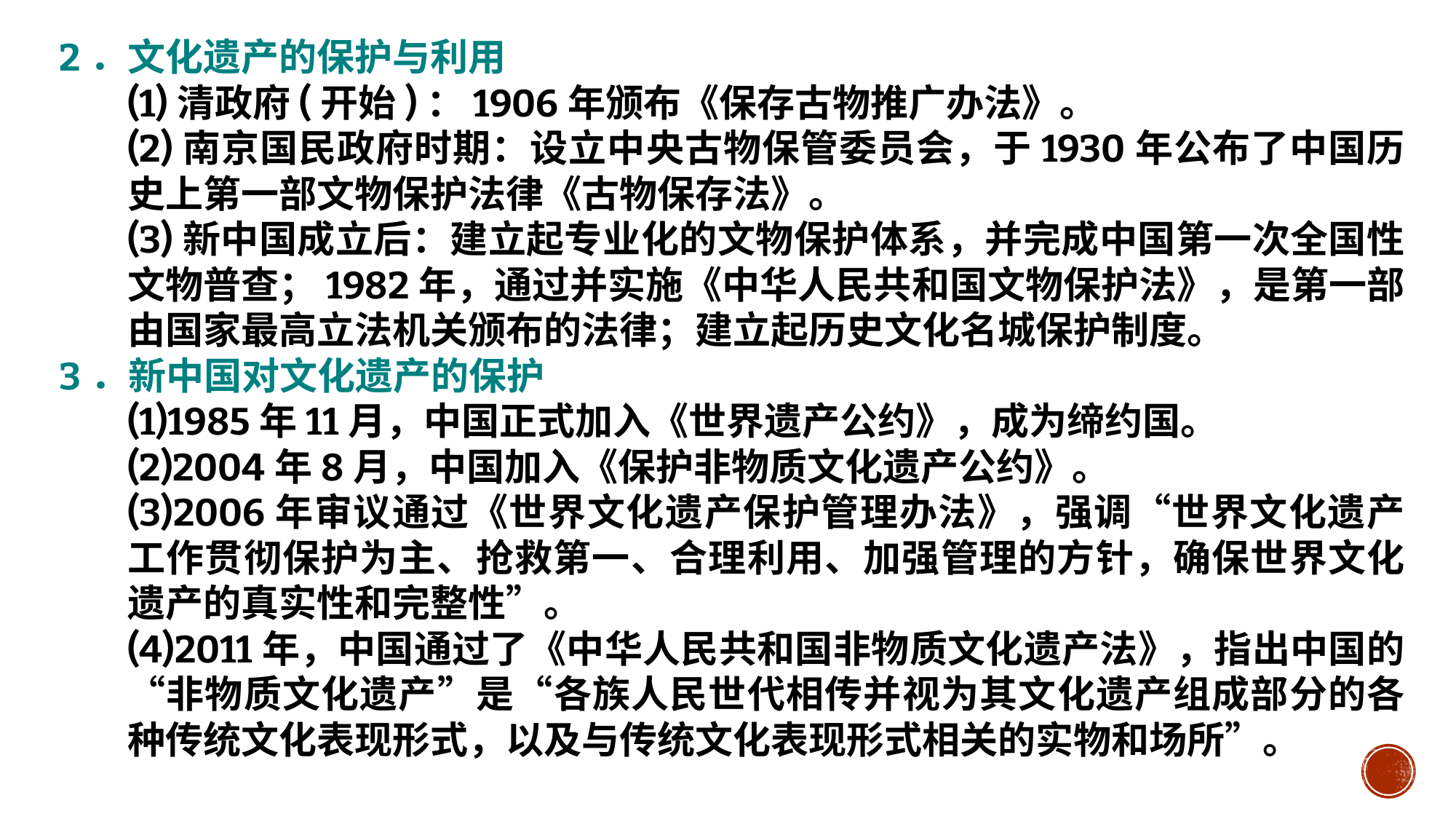

2．文化遗产的保护与利用
(1)清政府(开始)：1906年颁布《保存古物推广办法》。
(2)南京国民政府时期：设立中央古物保管委员会，于1930年公布了中国历史上第一部文物保护法律《古物保存法》。
(3)新中国成立后：建立起专业化的文物保护体系，并完成中国第一次全国性文物普查；1982年，通过并实施《中华人民共和国文物保护法》，是第一部由国家最高立法机关颁布的法律；建立起历史文化名城保护制度。
3．新中国对文化遗产的保护
(1)1985年11月，中国正式加入《世界遗产公约》，成为缔约国。
(2)2004年8月，中国加入《保护非物质文化遗产公约》。
(3)2006年审议通过《世界文化遗产保护管理办法》，强调“世界文化遗产工作贯彻保护为主、抢救第一、合理利用、加强管理的方针，确保世界文化遗产的真实性和完整性”。
(4)2011年，中国通过了《中华人民共和国非物质文化遗产法》，指出中国的“非物质文化遗产”是“各族人民世代相传并视为其文化遗产组成部分的各种传统文化表现形式，以及与传统文化表现形式相关的实物和场所”。
#